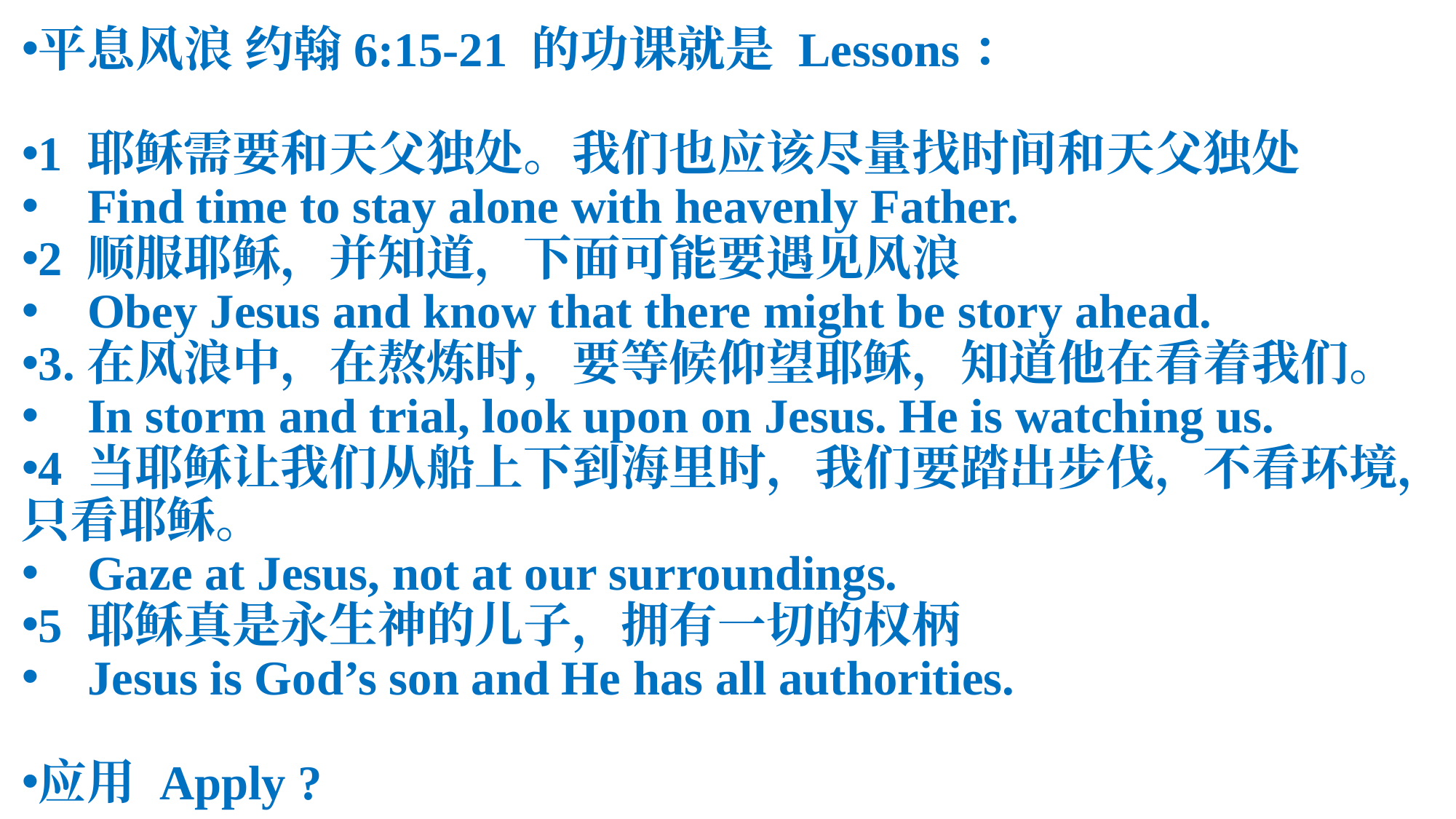

平息风浪 约翰6:15-21 的功课就是 Lessons：

1 耶稣需要和天父独处。我们也应该尽量找时间和天父独处
    Find time to stay alone with heavenly Father.
2 顺服耶稣，并知道，下面可能要遇见风浪
    Obey Jesus and know that there might be story ahead.
3.在风浪中，在熬炼时，要等候仰望耶稣，知道他在看着我们。
    In storm and trial, look upon on Jesus. He is watching us.
4 当耶稣让我们从船上下到海里时，我们要踏出步伐，不看环境，只看耶稣。
    Gaze at Jesus, not at our surroundings.
5 耶稣真是永生神的儿子，拥有一切的权柄
    Jesus is God’s son and He has all authorities.

应用 Apply ?